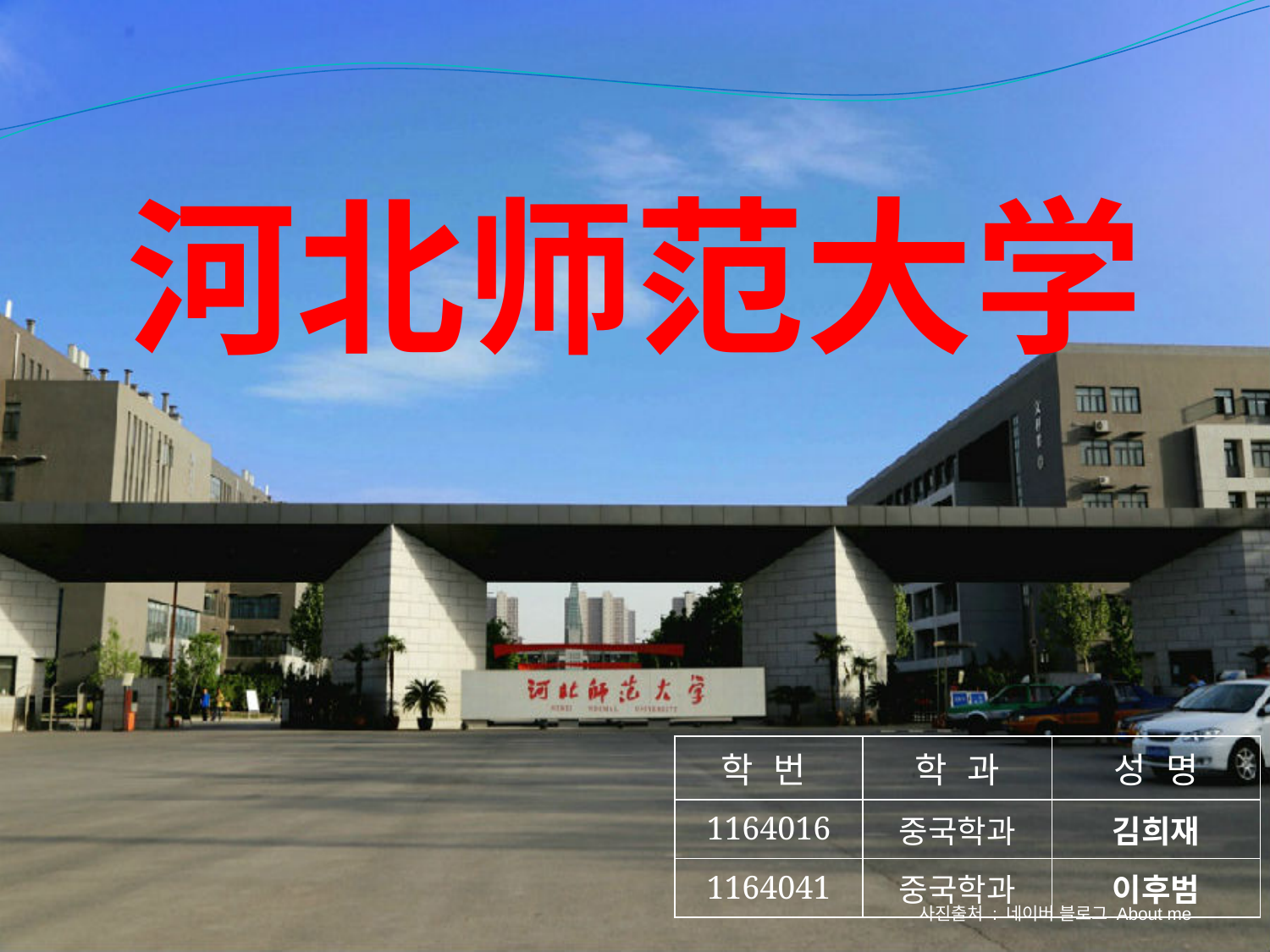

河北师范大学
| 학 번 | 학 과 | 성 명 |
| --- | --- | --- |
| 1164016 | 중국학과 | 김희재 |
| 1164041 | 중국학과 | 이후범 |
                      사진출처 : 네이버 블로그 About me